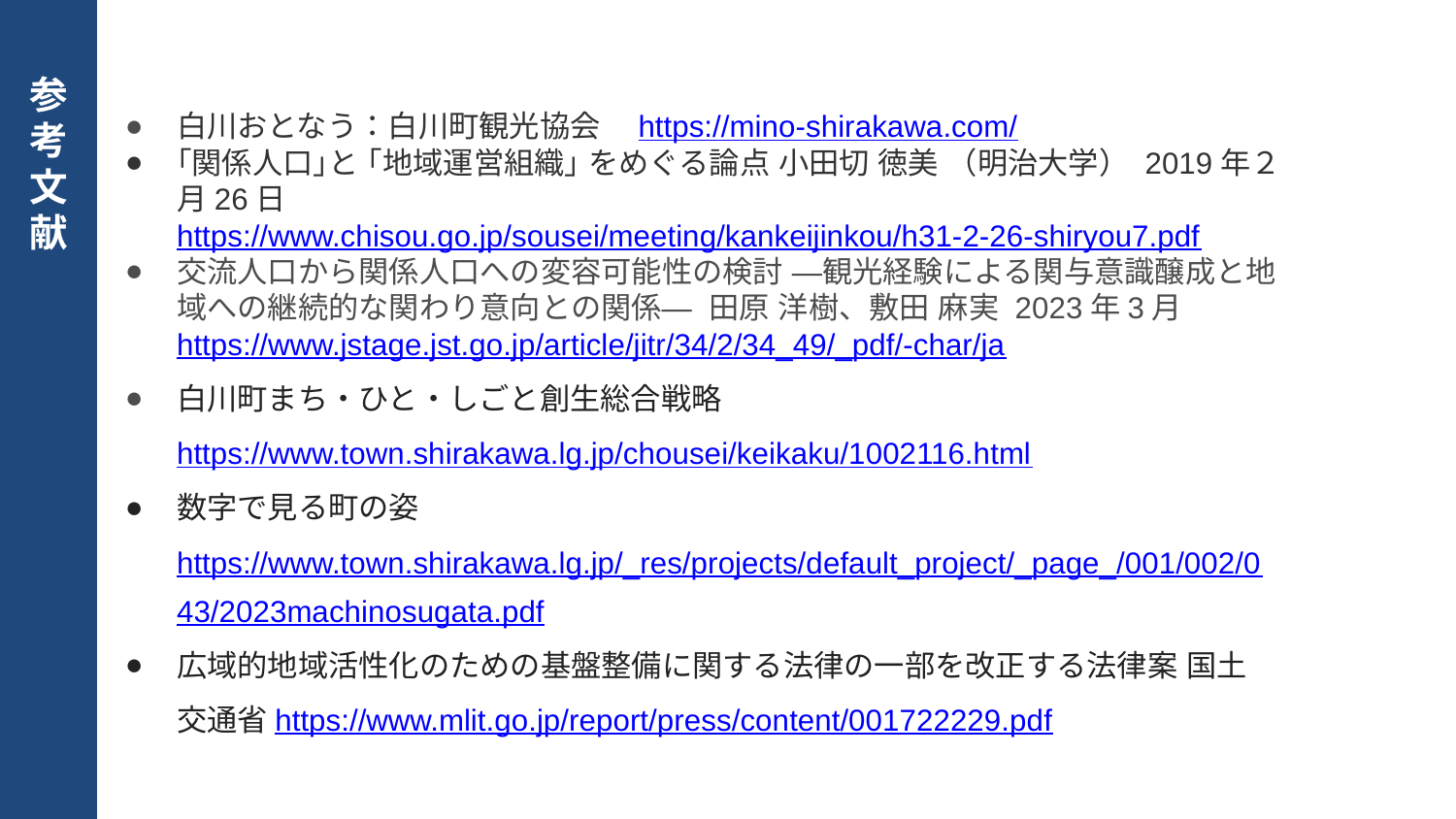

参考文献

白川おとなう：白川町観光協会　https://mino-shirakawa.com/
｢関係人口｣と ｢地域運営組織｣ をめぐる論点 小田切 徳美 （明治大学） 2019年２月26日https://www.chisou.go.jp/sousei/meeting/kankeijinkou/h31-2-26-shiryou7.pdf
交流人口から関係人口への変容可能性の検討 ―観光経験による関与意識醸成と地域への継続的な関わり意向との関係―  田原 洋樹、敷田 麻実 2023年3月　https://www.jstage.jst.go.jp/article/jitr/34/2/34_49/_pdf/-char/ja
白川町まち・ひと・しごと創生総合戦略　https://www.town.shirakawa.lg.jp/chousei/keikaku/1002116.html
数字で見る町の姿　https://www.town.shirakawa.lg.jp/_res/projects/default_project/_page_/001/002/043/2023machinosugata.pdf
広域的地域活性化のための基盤整備に関する法律の一部を改正する法律案 国土交通省https://www.mlit.go.jp/report/press/content/001722229.pdf